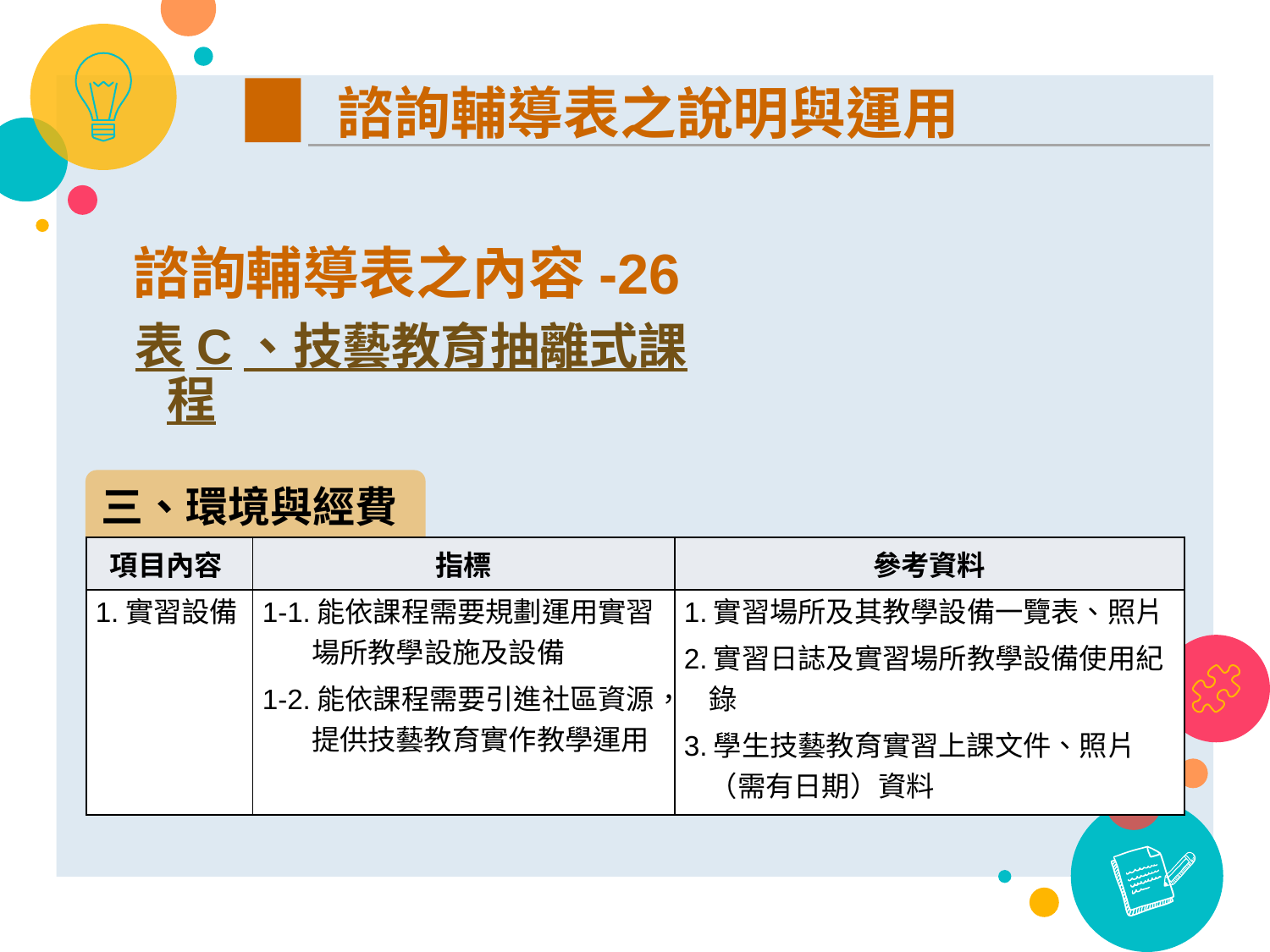

諮詢輔導表之說明與運用

諮詢輔導表之內容-26
表C、技藝教育抽離式課程
三、環境與經費
| 項目內容 | 指標 | 參考資料 |
| --- | --- | --- |
| 1.實習設備 | 1-1.能依課程需要規劃運用實習場所教學設施及設備 1-2.能依課程需要引進社區資源，提供技藝教育實作教學運用 | 1.實習場所及其教學設備一覽表、照片 2.實習日誌及實習場所教學設備使用紀錄 3.學生技藝教育實習上課文件、照片（需有日期）資料 |